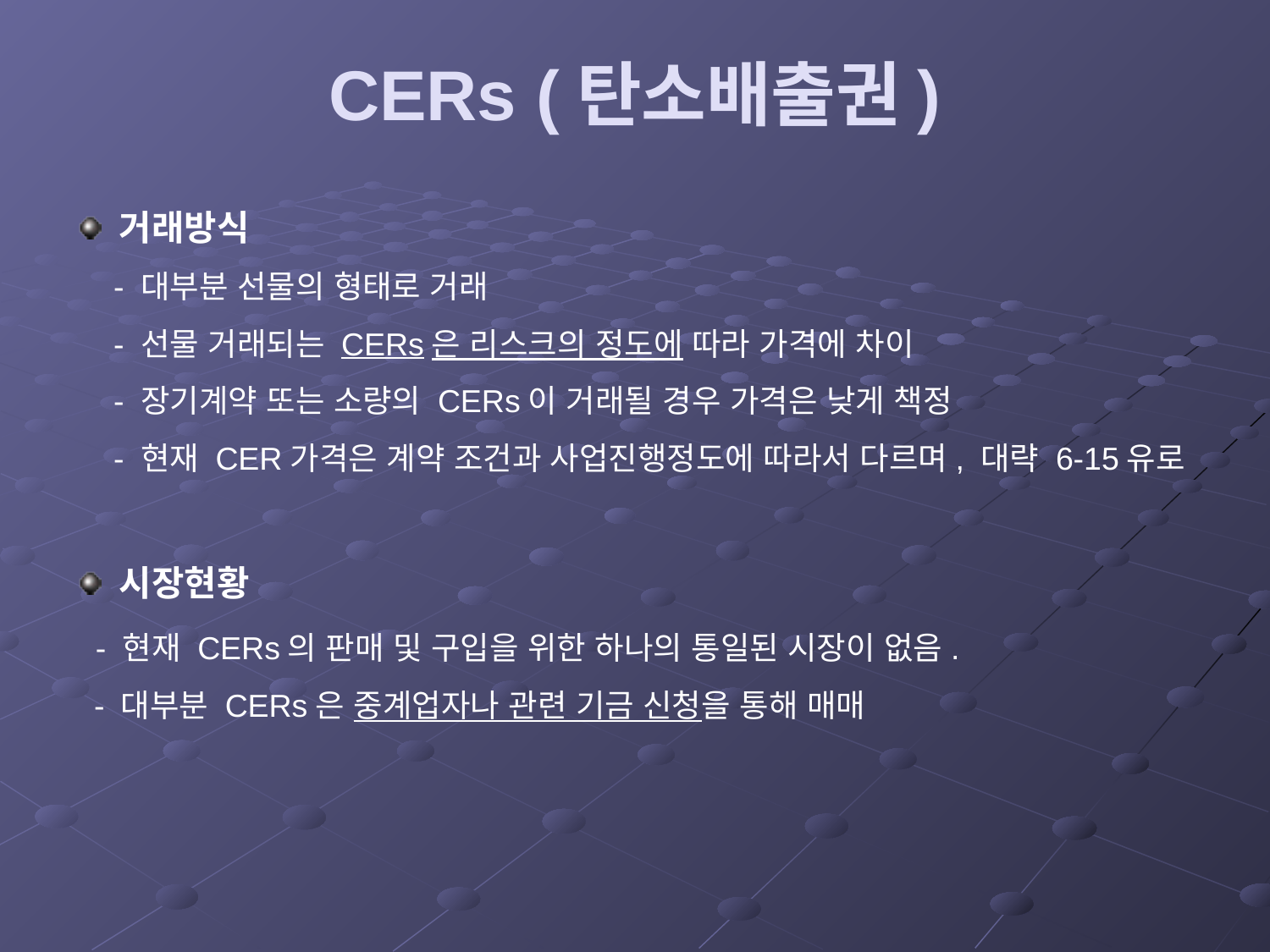

CERs (탄소배출권)
 거래방식
- 대부분 선물의 형태로 거래
- 선물 거래되는 CERs은 리스크의 정도에 따라 가격에 차이
- 장기계약 또는 소량의 CERs이 거래될 경우 가격은 낮게 책정
- 현재 CER가격은 계약 조건과 사업진행정도에 따라서 다르며, 대략 6-15유로

 시장현황
  - 현재 CERs의 판매 및 구입을 위한 하나의 통일된 시장이 없음.
  - 대부분 CERs은 중계업자나 관련 기금 신청을 통해 매매